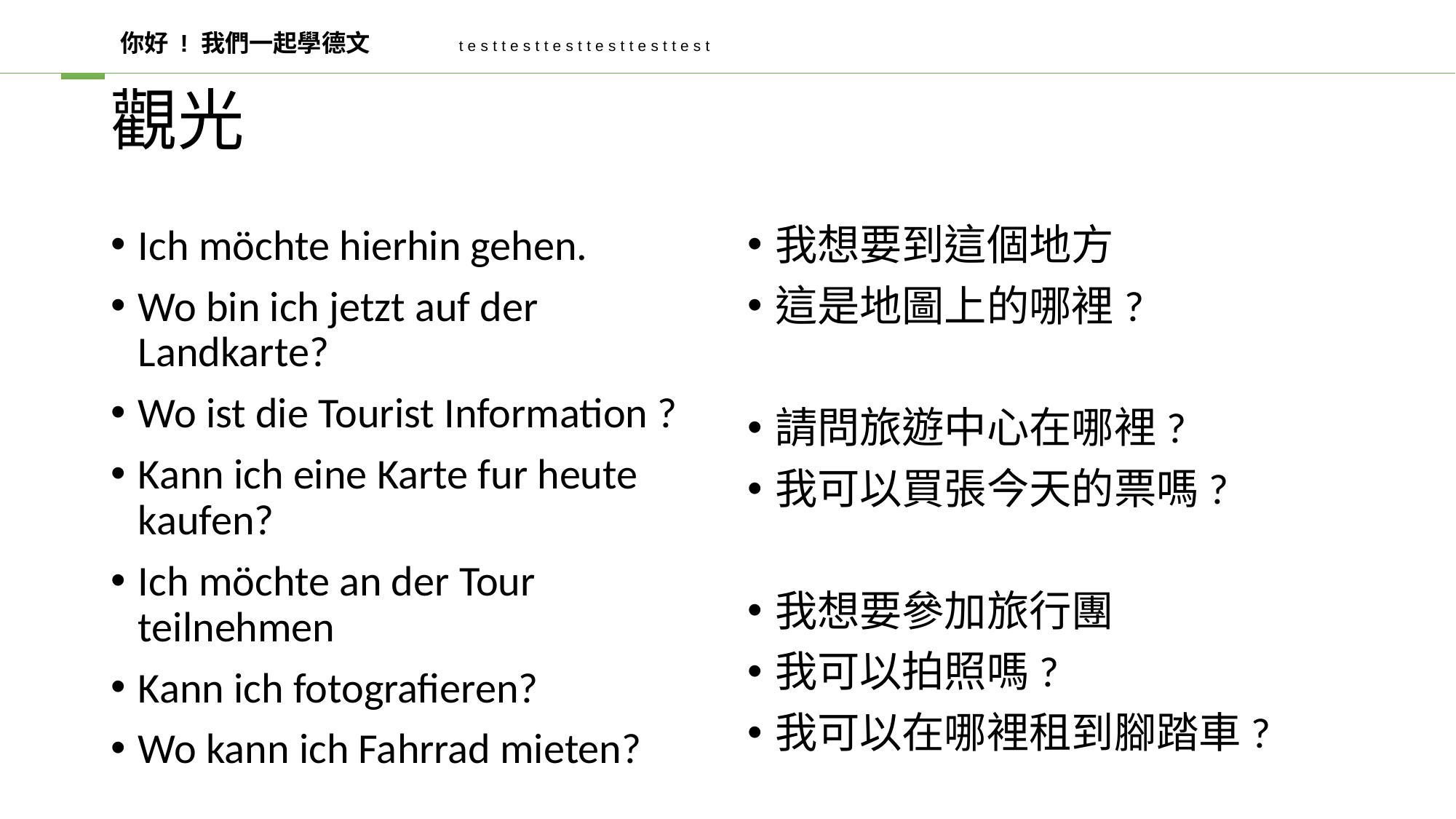

你好 ! 我們一起學德文
testtesttesttesttesttest

# 觀光
Ich möchte hierhin gehen.
Wo bin ich jetzt auf der Landkarte?
Wo ist die Tourist Information ?
Kann ich eine Karte fur heute kaufen?
Ich möchte an der Tour teilnehmen
Kann ich fotografieren?
Wo kann ich Fahrrad mieten?
我想要到這個地方
這是地圖上的哪裡?

請問旅遊中心在哪裡?
我可以買張今天的票嗎?

我想要參加旅行團
我可以拍照嗎?
我可以在哪裡租到腳踏車?